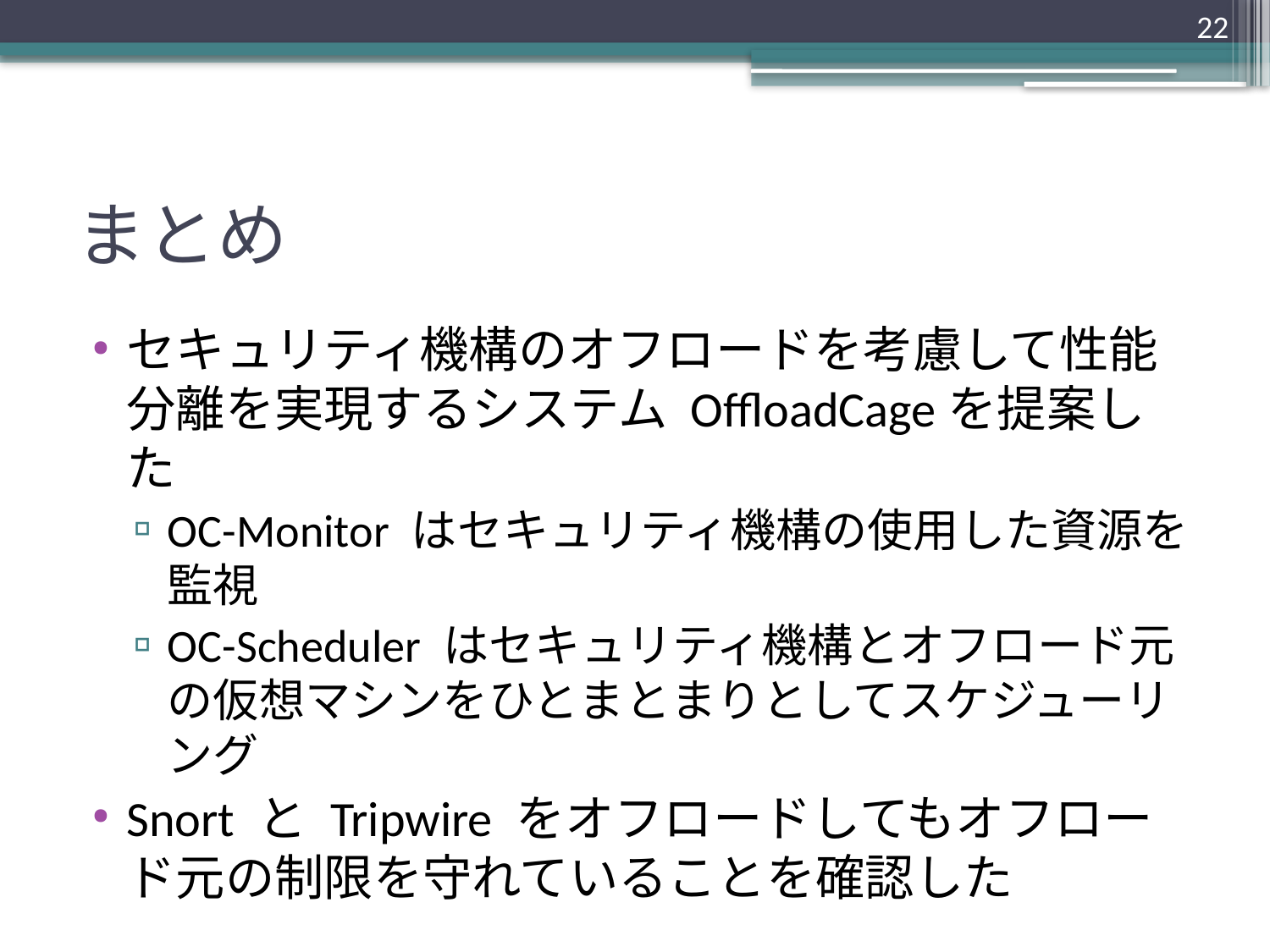

22
# まとめ
セキュリティ機構のオフロードを考慮して性能分離を実現するシステム OffloadCageを提案した
OC-Monitor はセキュリティ機構の使用した資源を監視
OC-Scheduler はセキュリティ機構とオフロード元の仮想マシンをひとまとまりとしてスケジューリング
Snort と Tripwire をオフロードしてもオフロード元の制限を守れていることを確認した